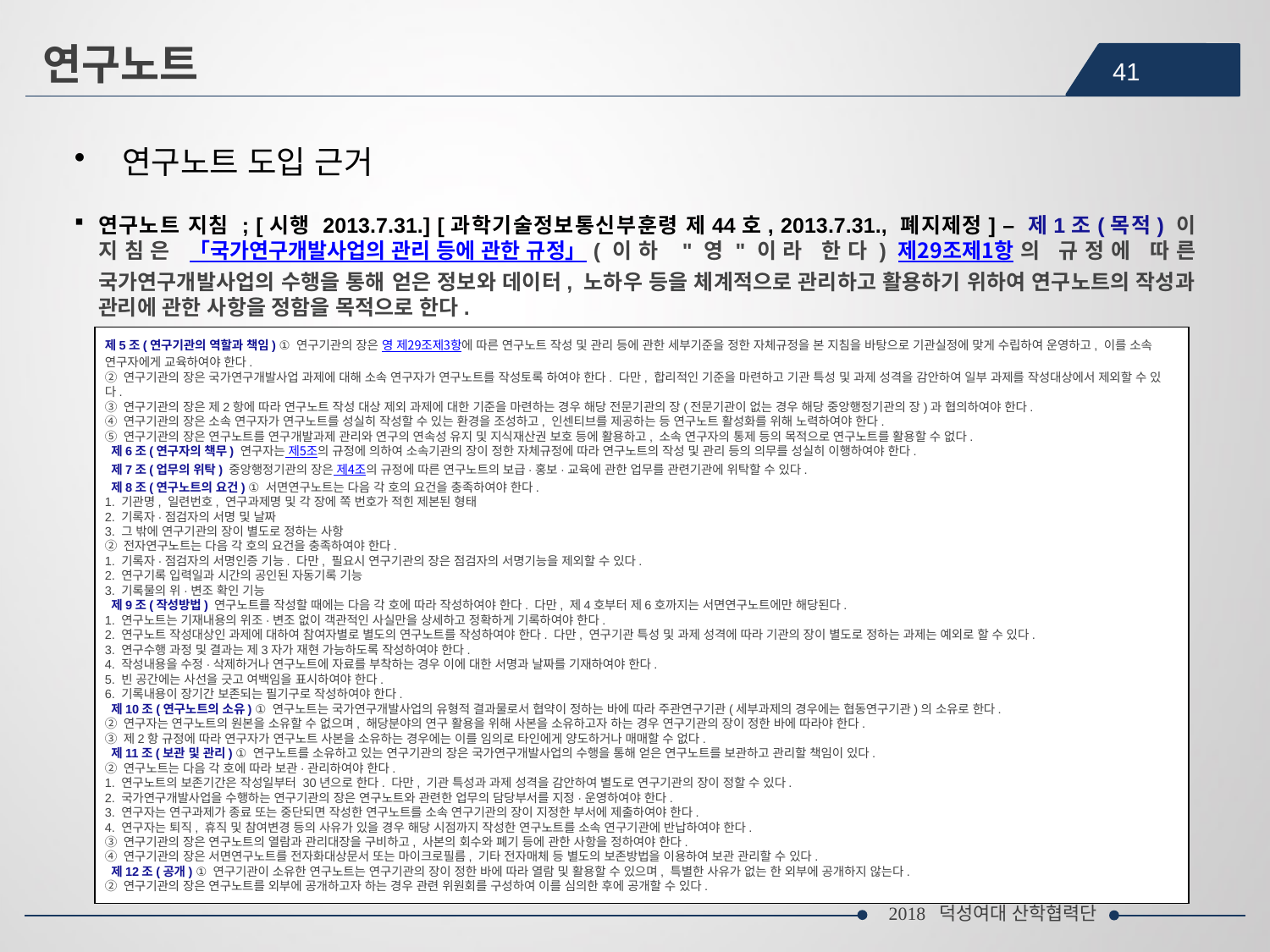

연구노트

41
연구노트 도입 근거
연구노트 지침 ; [시행 2013.7.31.] [과학기술정보통신부훈령 제44호, 2013.7.31., 폐지제정] – 제1조(목적) 이 지침은 「국가연구개발사업의 관리 등에 관한 규정」(이하 "영"이라 한다)제29조제1항의 규정에 따른 국가연구개발사업의 수행을 통해 얻은 정보와 데이터, 노하우 등을 체계적으로 관리하고 활용하기 위하여 연구노트의 작성과 관리에 관한 사항을 정함을 목적으로 한다.
제5조(연구기관의 역할과 책임) ① 연구기관의 장은 영 제29조제3항에 따른 연구노트 작성 및 관리 등에 관한 세부기준을 정한 자체규정을 본 지침을 바탕으로 기관실정에 맞게 수립하여 운영하고, 이를 소속 연구자에게 교육하여야 한다.
② 연구기관의 장은 국가연구개발사업 과제에 대해 소속 연구자가 연구노트를 작성토록 하여야 한다. 다만, 합리적인 기준을 마련하고 기관 특성 및 과제 성격을 감안하여 일부 과제를 작성대상에서 제외할 수 있다.
③ 연구기관의 장은 제2항에 따라 연구노트 작성 대상 제외 과제에 대한 기준을 마련하는 경우 해당 전문기관의 장(전문기관이 없는 경우 해당 중앙행정기관의 장)과 협의하여야 한다.
④ 연구기관의 장은 소속 연구자가 연구노트를 성실히 작성할 수 있는 환경을 조성하고, 인센티브를 제공하는 등 연구노트 활성화를 위해 노력하여야 한다.
⑤ 연구기관의 장은 연구노트를 연구개발과제 관리와 연구의 연속성 유지 및 지식재산권 보호 등에 활용하고, 소속 연구자의 통제 등의 목적으로 연구노트를 활용할 수 없다.
 제6조(연구자의 책무) 연구자는 제5조의 규정에 의하여 소속기관의 장이 정한 자체규정에 따라 연구노트의 작성 및 관리 등의 의무를 성실히 이행하여야 한다.
 제7조(업무의 위탁) 중앙행정기관의 장은 제4조의 규정에 따른 연구노트의 보급·홍보·교육에 관한 업무를 관련기관에 위탁할 수 있다.
 제8조(연구노트의 요건) ① 서면연구노트는 다음 각 호의 요건을 충족하여야 한다.
1. 기관명, 일련번호, 연구과제명 및 각 장에 쪽 번호가 적힌 제본된 형태
2. 기록자·점검자의 서명 및 날짜
3. 그 밖에 연구기관의 장이 별도로 정하는 사항
② 전자연구노트는 다음 각 호의 요건을 충족하여야 한다.
1. 기록자·점검자의 서명인증 기능. 다만, 필요시 연구기관의 장은 점검자의 서명기능을 제외할 수 있다.
2. 연구기록 입력일과 시간의 공인된 자동기록 기능
3. 기록물의 위·변조 확인 기능
 제9조(작성방법) 연구노트를 작성할 때에는 다음 각 호에 따라 작성하여야 한다. 다만, 제4호부터 제6호까지는 서면연구노트에만 해당된다.
1. 연구노트는 기재내용의 위조·변조 없이 객관적인 사실만을 상세하고 정확하게 기록하여야 한다.
2. 연구노트 작성대상인 과제에 대하여 참여자별로 별도의 연구노트를 작성하여야 한다. 다만, 연구기관 특성 및 과제 성격에 따라 기관의 장이 별도로 정하는 과제는 예외로 할 수 있다.
3. 연구수행 과정 및 결과는 제3자가 재현 가능하도록 작성하여야 한다.
4. 작성내용을 수정·삭제하거나 연구노트에 자료를 부착하는 경우 이에 대한 서명과 날짜를 기재하여야 한다.
5. 빈 공간에는 사선을 긋고 여백임을 표시하여야 한다.
6. 기록내용이 장기간 보존되는 필기구로 작성하여야 한다.
 제10조(연구노트의 소유) ① 연구노트는 국가연구개발사업의 유형적 결과물로서 협약이 정하는 바에 따라 주관연구기관(세부과제의 경우에는 협동연구기관)의 소유로 한다.
② 연구자는 연구노트의 원본을 소유할 수 없으며, 해당분야의 연구 활용을 위해 사본을 소유하고자 하는 경우 연구기관의 장이 정한 바에 따라야 한다.
③ 제2항 규정에 따라 연구자가 연구노트 사본을 소유하는 경우에는 이를 임의로 타인에게 양도하거나 매매할 수 없다.
 제11조(보관 및 관리) ① 연구노트를 소유하고 있는 연구기관의 장은 국가연구개발사업의 수행을 통해 얻은 연구노트를 보관하고 관리할 책임이 있다.
② 연구노트는 다음 각 호에 따라 보관·관리하여야 한다.
1. 연구노트의 보존기간은 작성일부터 30년으로 한다. 다만, 기관 특성과 과제 성격을 감안하여 별도로 연구기관의 장이 정할 수 있다.
2. 국가연구개발사업을 수행하는 연구기관의 장은 연구노트와 관련한 업무의 담당부서를 지정·운영하여야 한다.
3. 연구자는 연구과제가 종료 또는 중단되면 작성한 연구노트를 소속 연구기관의 장이 지정한 부서에 제출하여야 한다.
4. 연구자는 퇴직, 휴직 및 참여변경 등의 사유가 있을 경우 해당 시점까지 작성한 연구노트를 소속 연구기관에 반납하여야 한다.
③ 연구기관의 장은 연구노트의 열람과 관리대장을 구비하고, 사본의 회수와 폐기 등에 관한 사항을 정하여야 한다.
④ 연구기관의 장은 서면연구노트를 전자화대상문서 또는 마이크로필름, 기타 전자매체 등 별도의 보존방법을 이용하여 보관 관리할 수 있다.
 제12조(공개) ① 연구기관이 소유한 연구노트는 연구기관의 장이 정한 바에 따라 열람 및 활용할 수 있으며, 특별한 사유가 없는 한 외부에 공개하지 않는다.
② 연구기관의 장은 연구노트를 외부에 공개하고자 하는 경우 관련 위원회를 구성하여 이를 심의한 후에 공개할 수 있다.